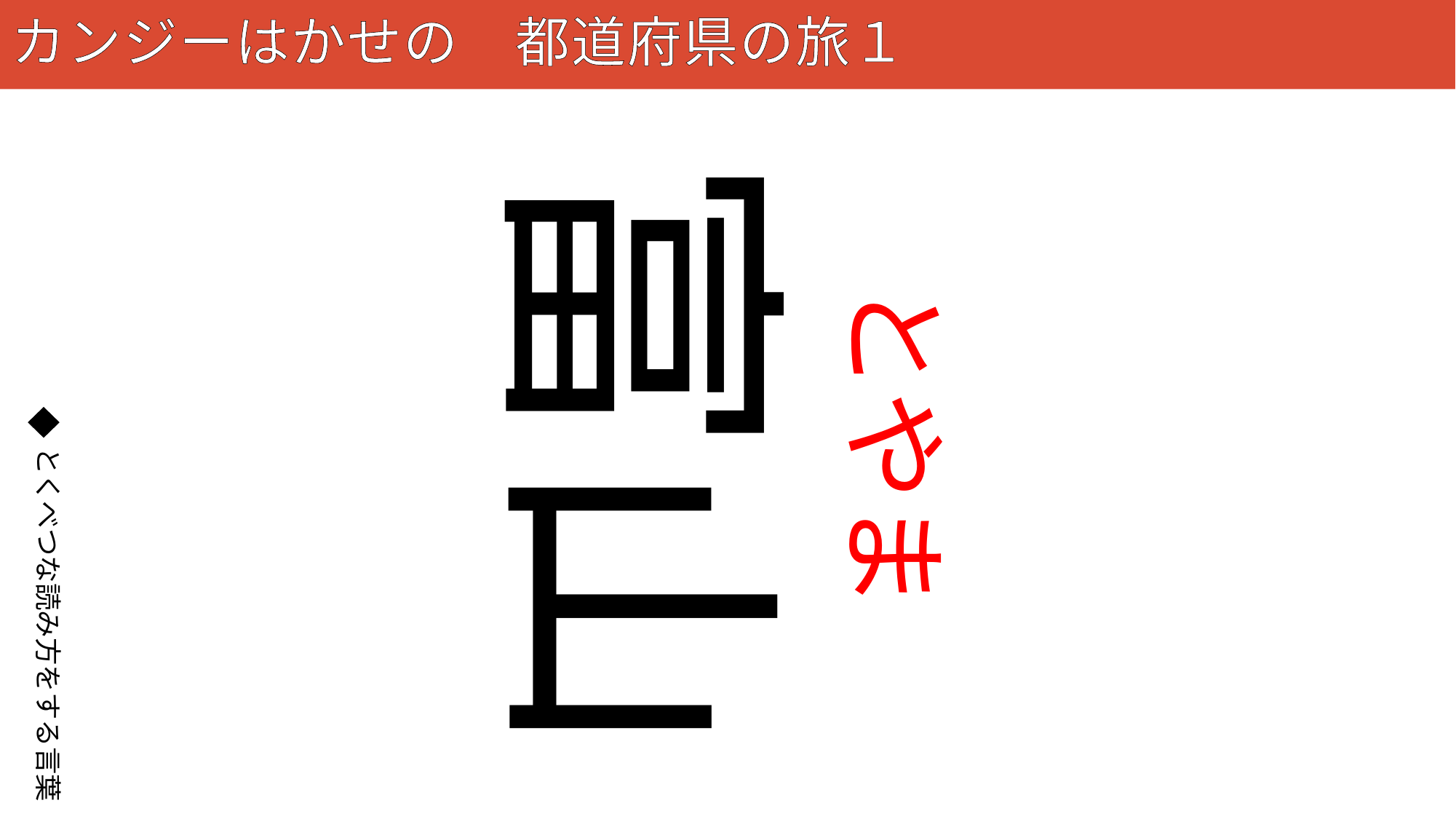

# カンジーはかせの　都道府県の旅１
52
富山
とやま

とくべつな読み方をする言葉